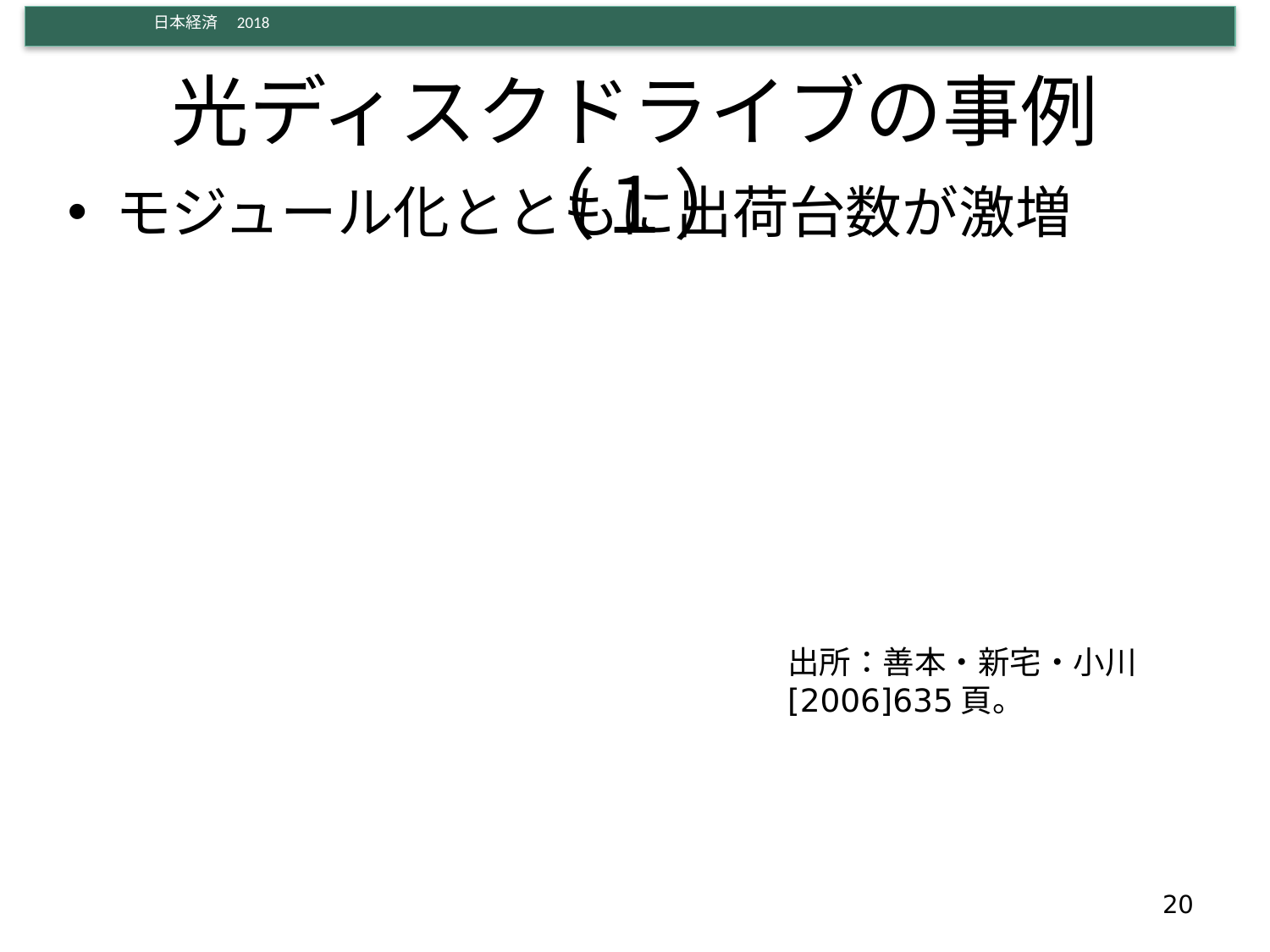

# 光ディスクドライブの事例（１）
モジュール化とともに出荷台数が激増
出所：善本・新宅・小川[2006]635頁。
20